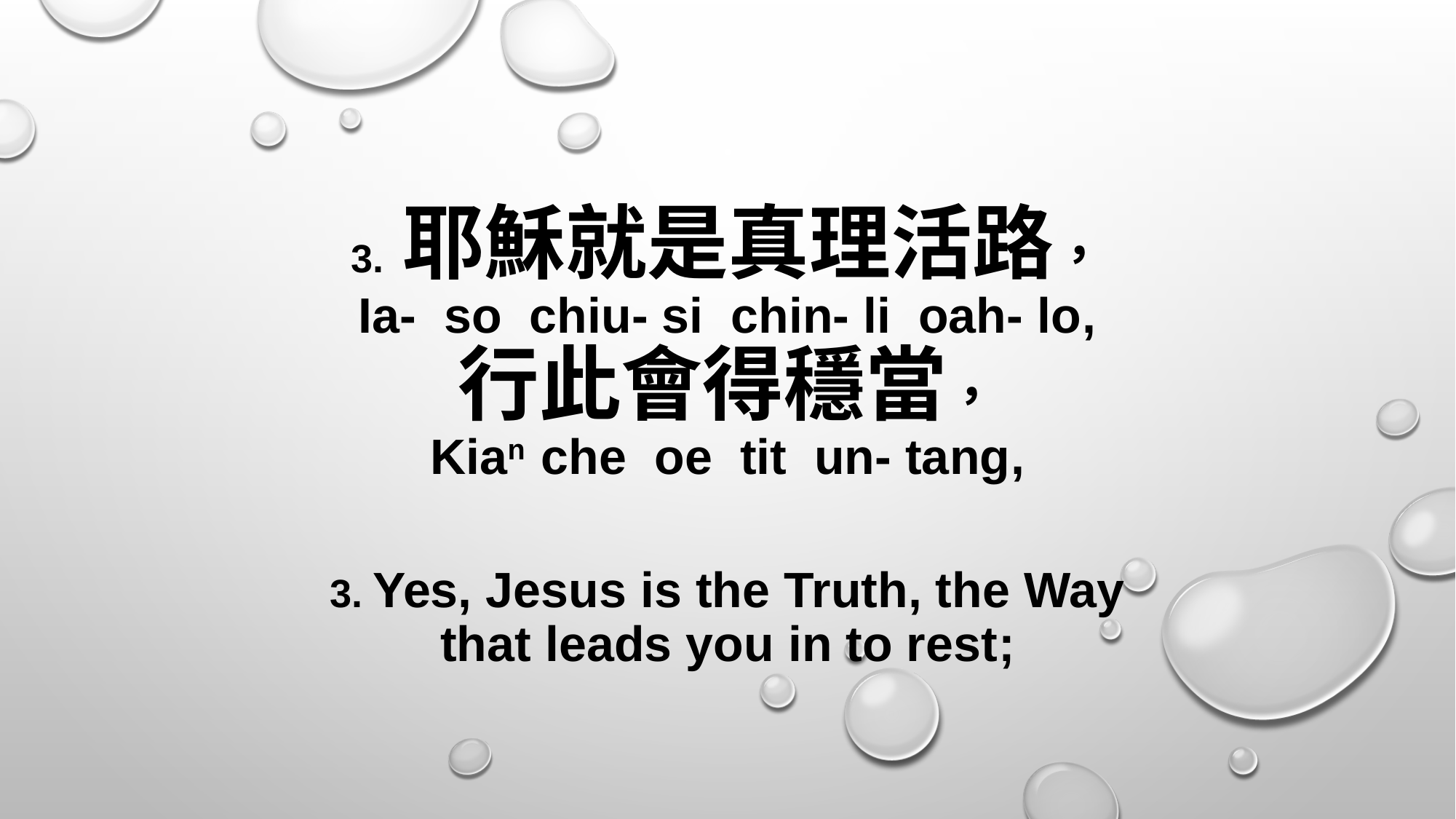

# 3. 耶穌就是真理活路， Ia-  so  chiu- si  chin- li  oah- lo, 行此會得穩當， Kian  che  oe  tit  un- tang, 3. Yes, Jesus is the Truth, the Way that leads you in to rest;